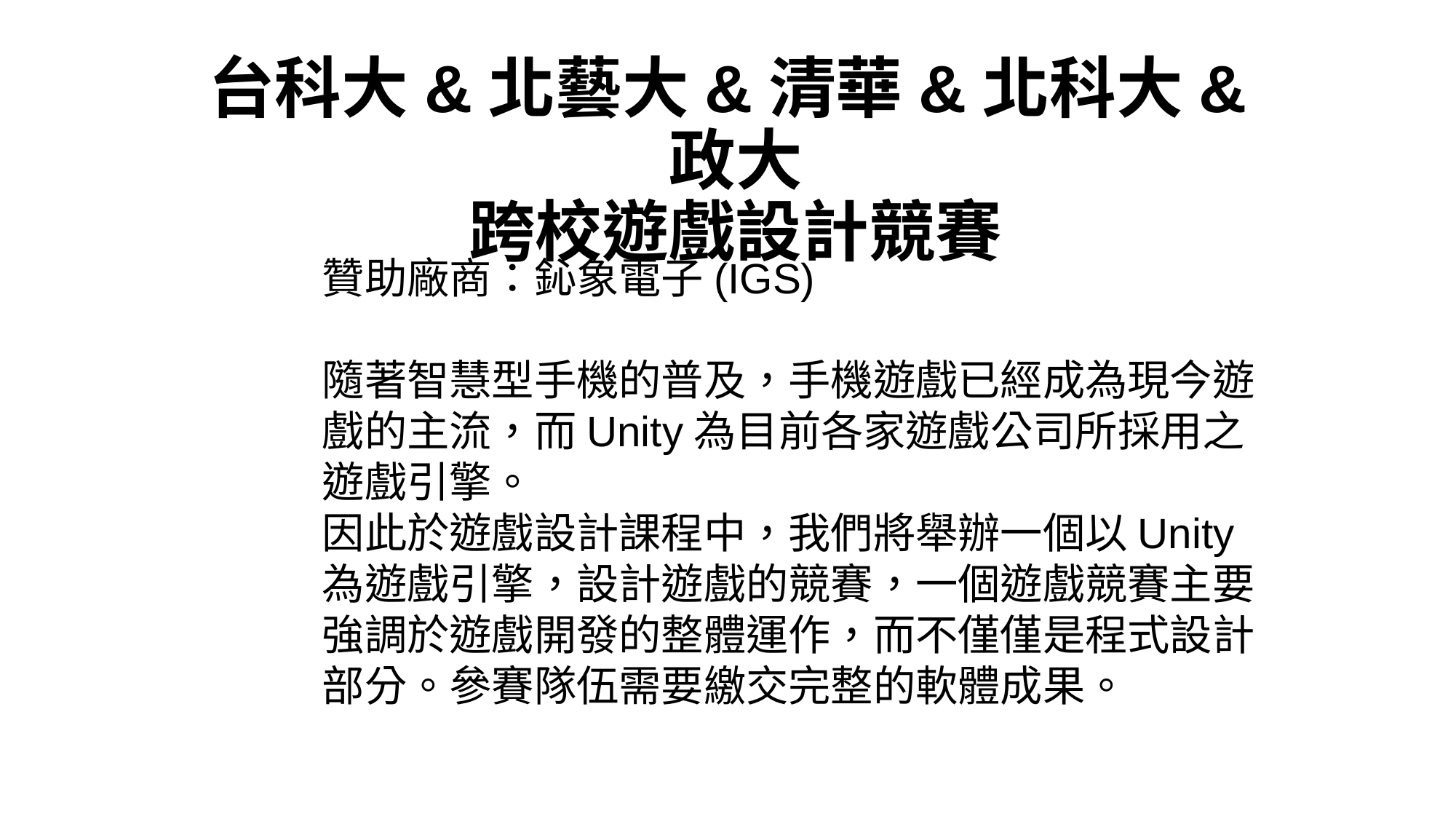

# 台科大&北藝大&清華&北科大&政大 跨校遊戲設計競賽
贊助廠商：鈊象電子(IGS)

隨著智慧型手機的普及，手機遊戲已經成為現今遊戲的主流，而Unity為目前各家遊戲公司所採用之遊戲引擎。
因此於遊戲設計課程中，我們將舉辦一個以Unity為遊戲引擎，設計遊戲的競賽，一個遊戲競賽主要強調於遊戲開發的整體運作，而不僅僅是程式設計部分。參賽隊伍需要繳交完整的軟體成果。